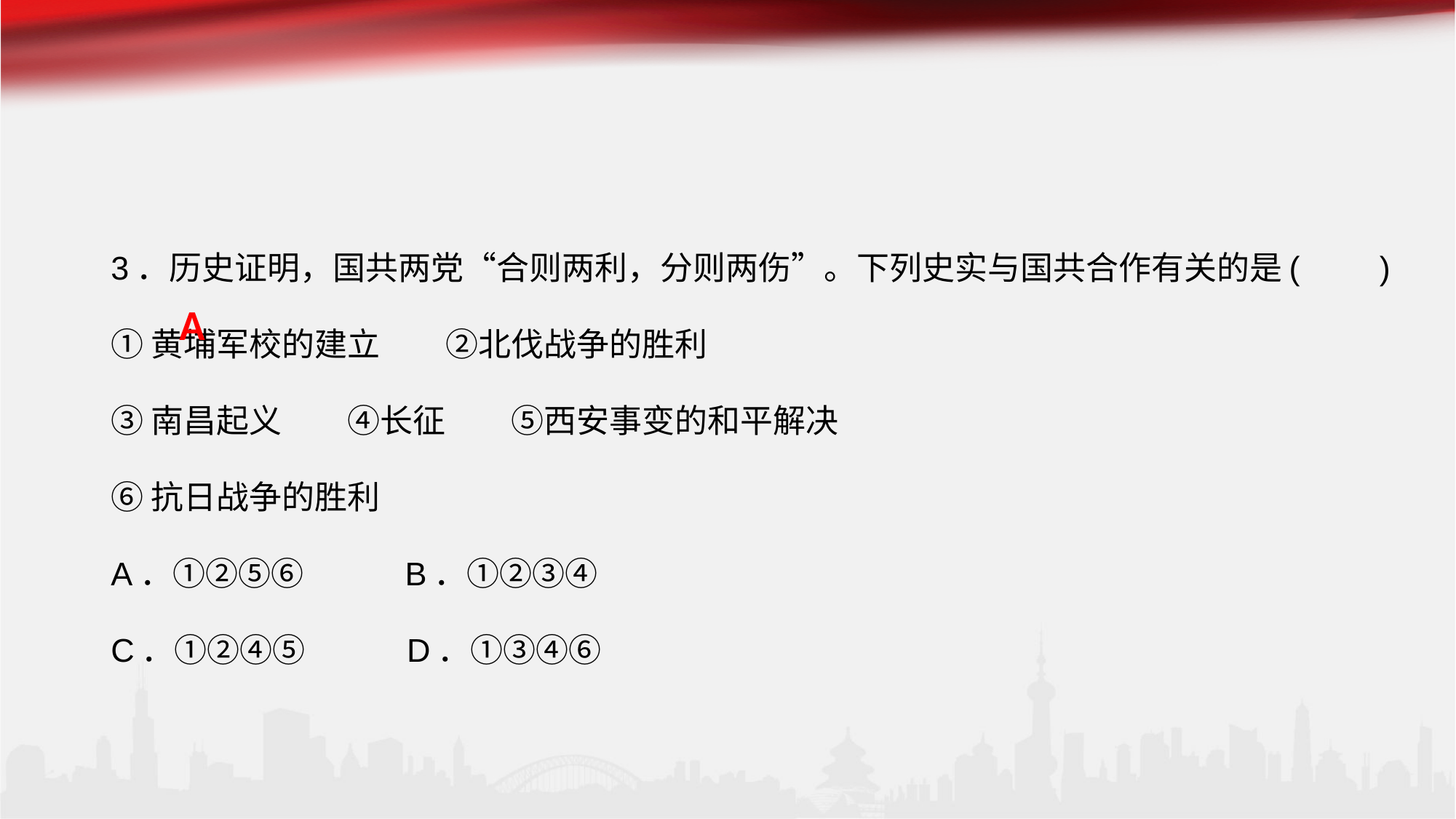

#
3．历史证明，国共两党“合则两利，分则两伤”。下列史实与国共合作有关的是(　　)
①黄埔军校的建立　　②北伐战争的胜利
③南昌起义　　④长征　　⑤西安事变的和平解决
⑥抗日战争的胜利
A．①②⑤⑥             B．①②③④
C．①②④⑤             D．①③④⑥
A